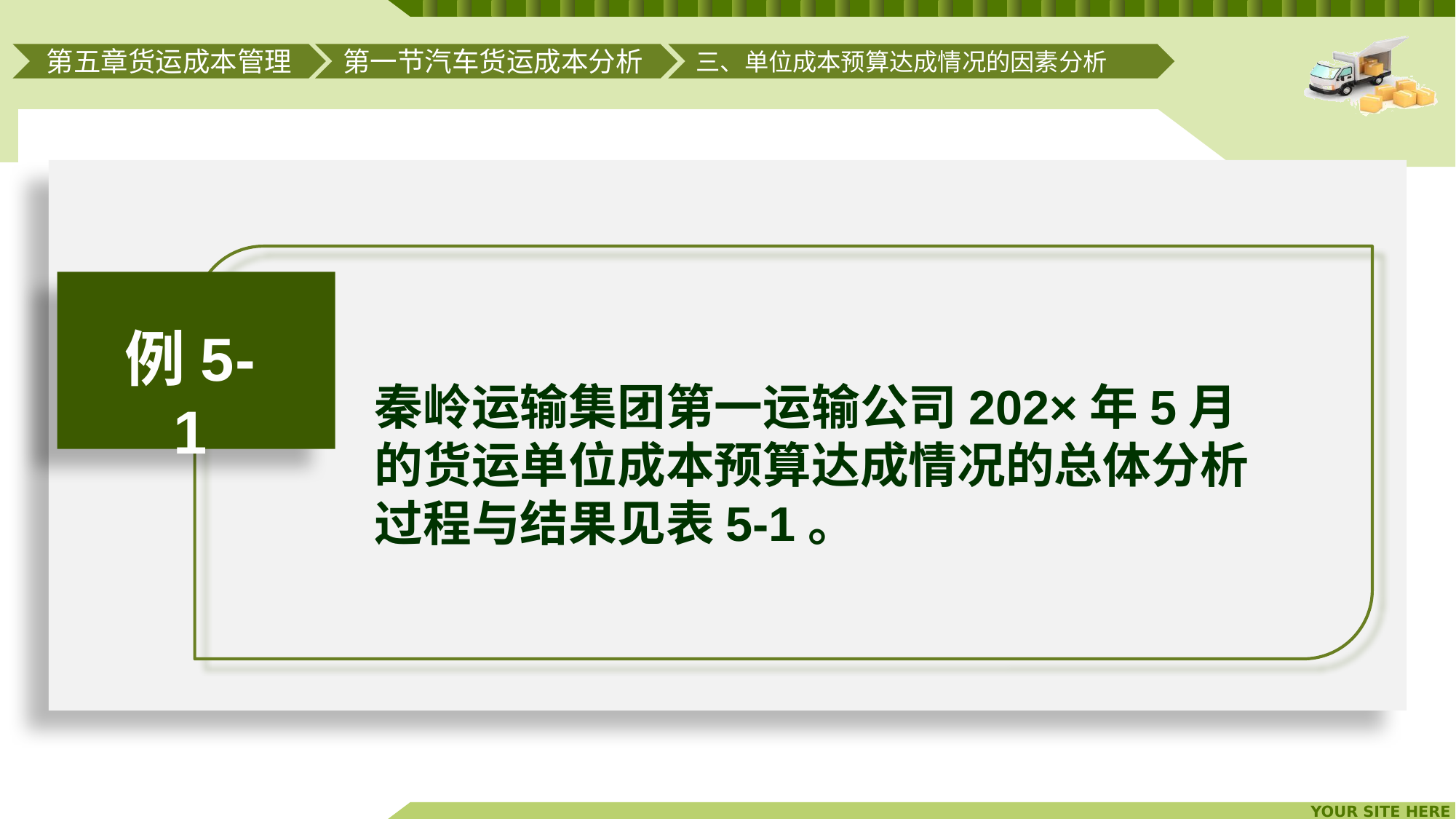

第一节汽车货运成本分析
三、单位成本预算达成情况的因素分析
第五章货运成本管理

例5-1
秦岭运输集团第一运输公司202×年5月的货运单位成本预算达成情况的总体分析过程与结果见表5-1。